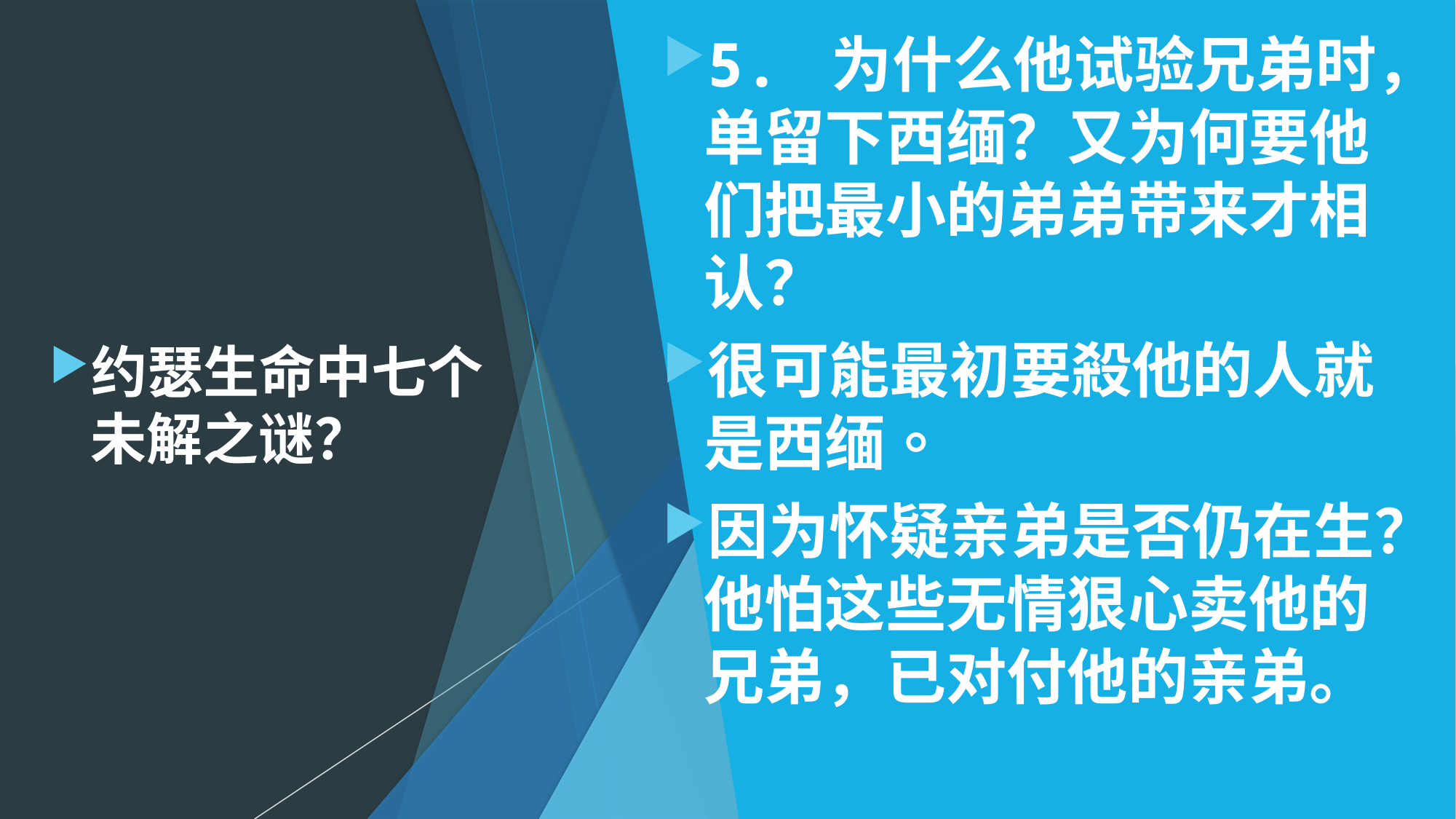

5. 为什么他试验兄弟时，单留下西缅？又为何要他们把最小的弟弟带来才相认？
很可能最初要殺他的人就是西缅。
因为怀疑亲弟是否仍在生？他怕这些无情狠心卖他的兄弟，已对付他的亲弟。

# 约瑟生命中七个未解之谜？